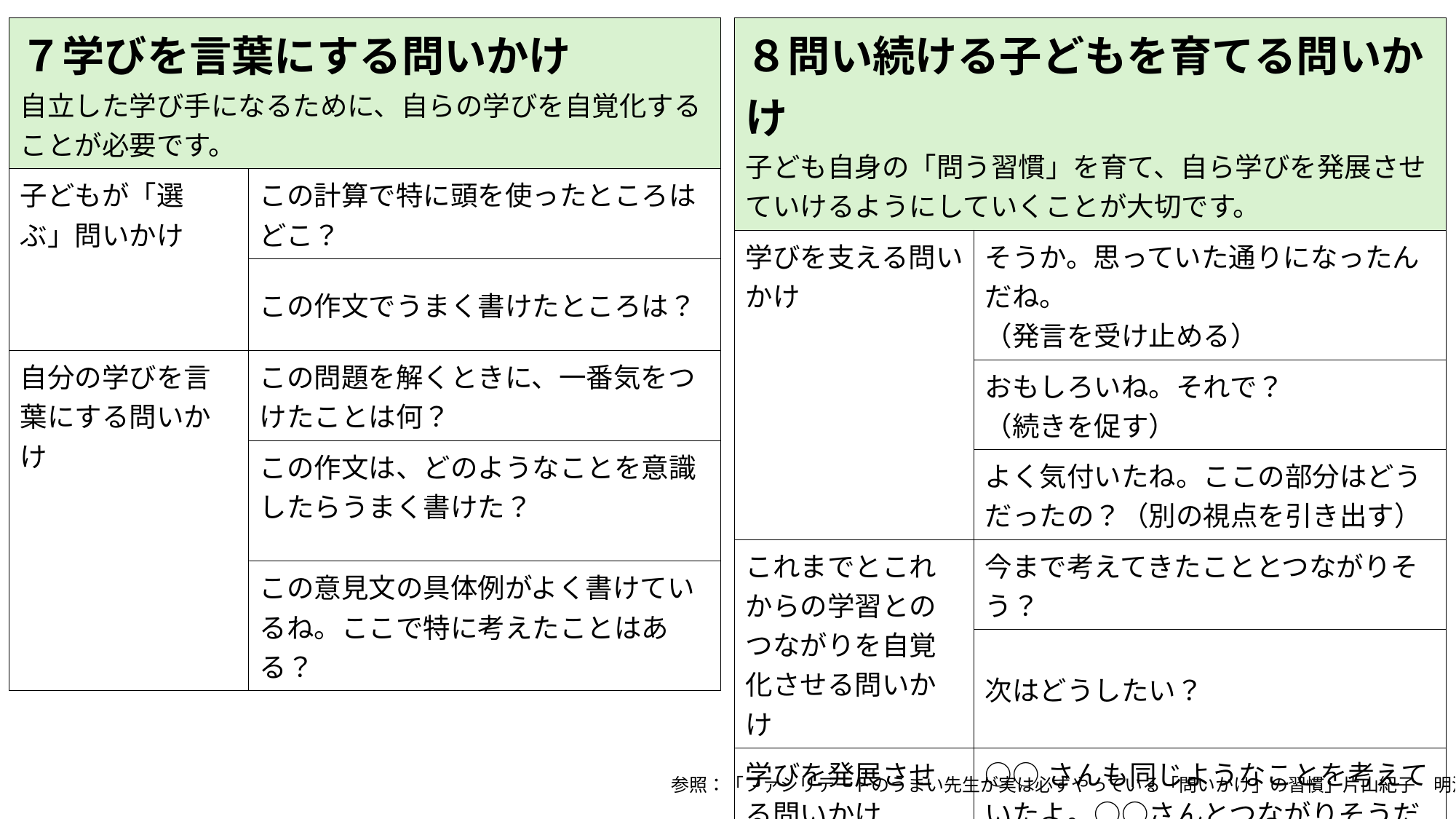

| ７学びを言葉にする問いかけ 自立した学び手になるために、自らの学びを自覚化することが必要です。 |  |
| --- | --- |
| 子どもが「選ぶ」問いかけ | この計算で特に頭を使ったところはどこ？ |
|  | この作文でうまく書けたところは？ |
| 自分の学びを言葉にする問いかけ | この問題を解くときに、一番気をつけたことは何？ |
|  | この作文は、どのようなことを意識したらうまく書けた？ |
|  | この意見文の具体例がよく書けているね。ここで特に考えたことはある？ |
| ８問い続ける子どもを育てる問いかけ 子ども自身の「問う習慣」を育て、自ら学びを発展させていけるようにしていくことが大切です。 |  |
| --- | --- |
| 学びを支える問いかけ | そうか。思っていた通りになったんだね。 （発言を受け止める） |
|  | おもしろいね。それで？ （続きを促す） |
|  | よく気付いたね。ここの部分はどうだったの？（別の視点を引き出す） |
| これまでとこれからの学習とのつながりを自覚化させる問いかけ | 今まで考えてきたこととつながりそう？ |
|  | 次はどうしたい？ |
| 学びを発展させる問いかけ | ○○さんも同じようなことを考えていたよ。○○さんとつながりそうだね。 |
|  | どうして○○だと言えるの？もう少し詳しく教えて。 |
参照：「ファシリテートのうまい先生が実は必ずやっている「問いかけ」の習慣」片山紀子　明治図書